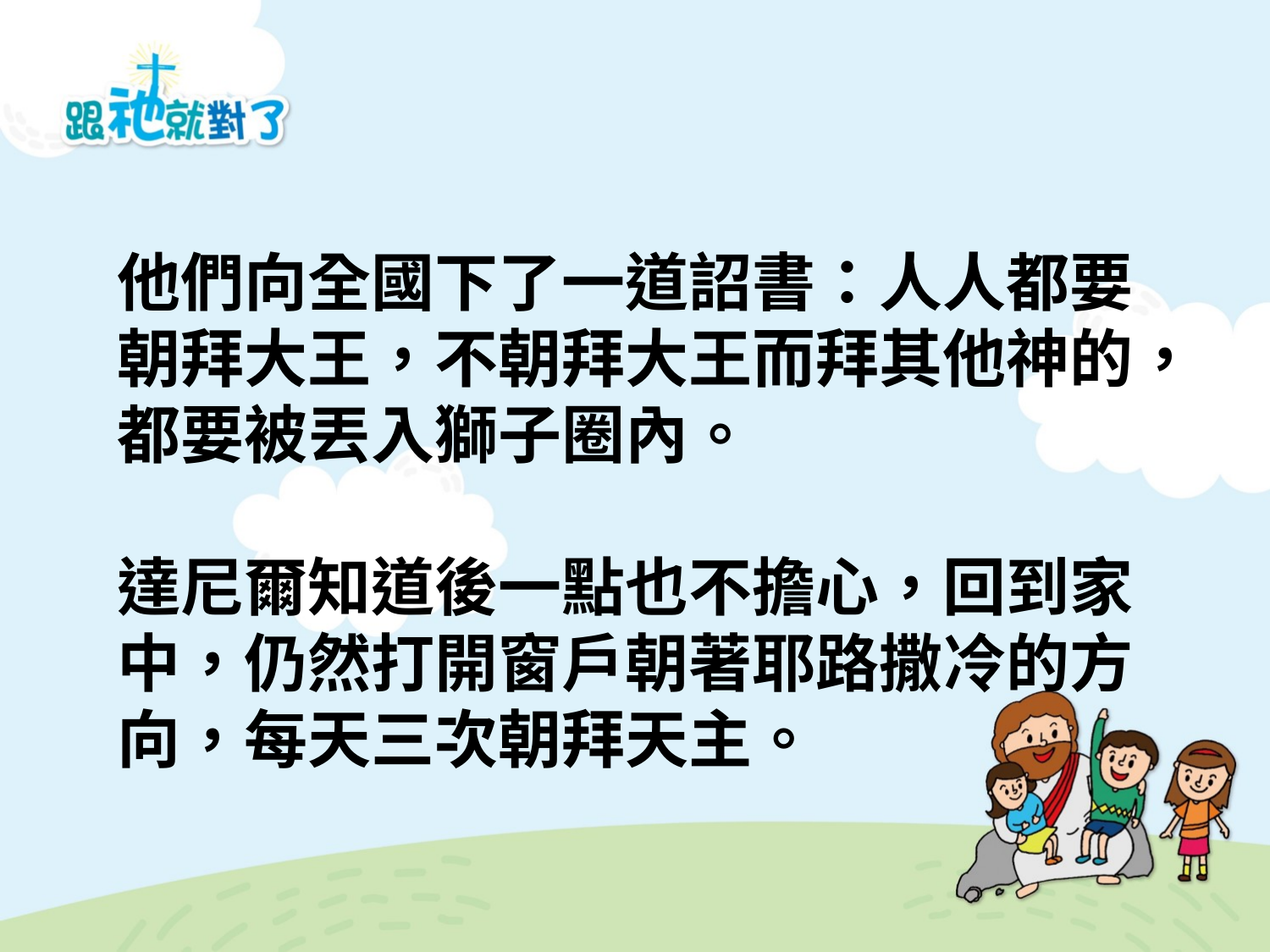

他們向全國下了一道詔書：人人都要朝拜大王，不朝拜大王而拜其他神的，都要被丟入獅子圈內。

達尼爾知道後一點也不擔心，回到家中，仍然打開窗戶朝著耶路撒冷的方向，每天三次朝拜天主。